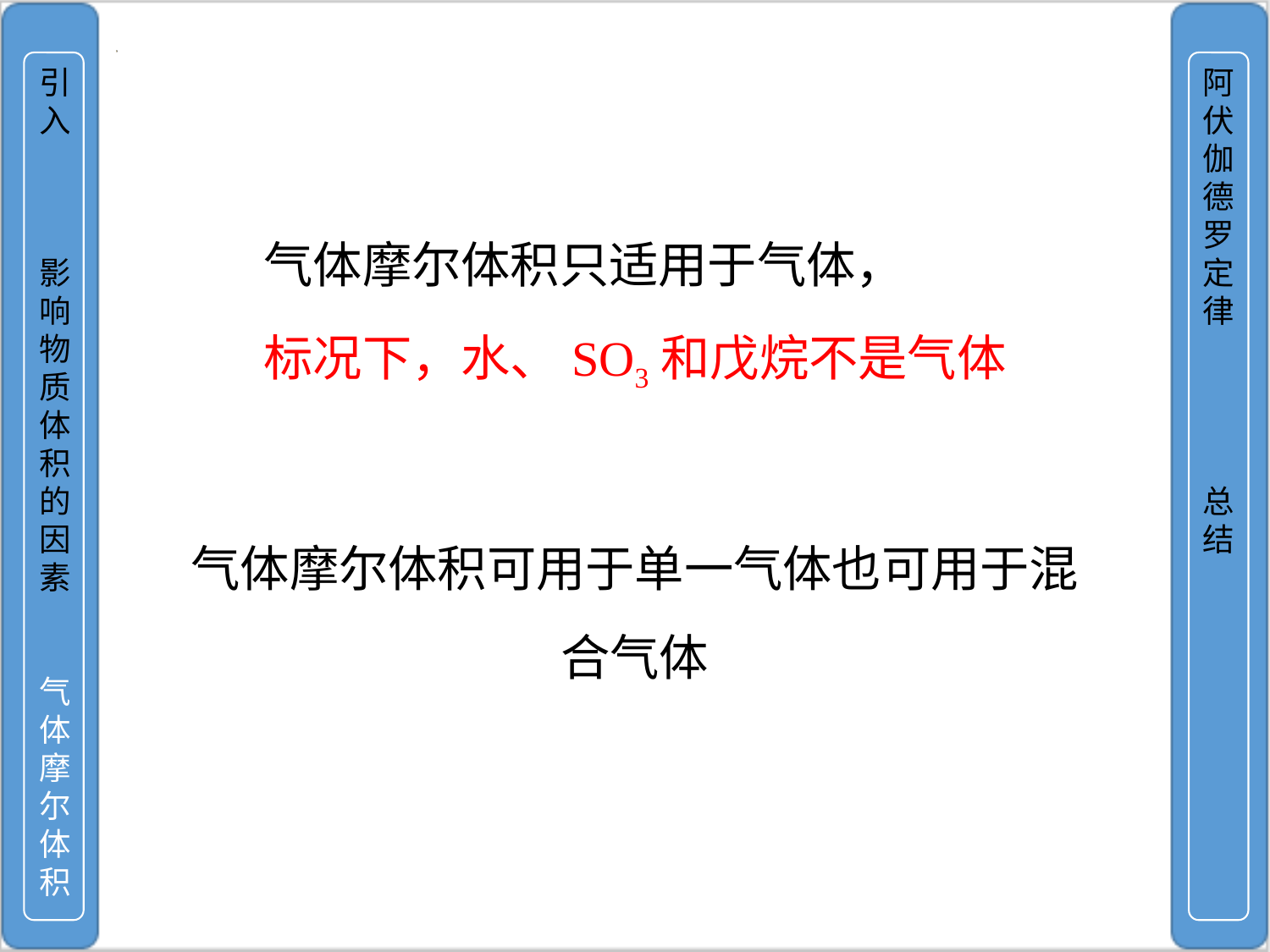

引入

影响物质体积的因素

气体摩尔体积

阿伏伽德罗定律

总结

气体摩尔体积只适用于气体，
标况下，水、SO3和戊烷不是气体
气体摩尔体积可用于单一气体也可用于混合气体